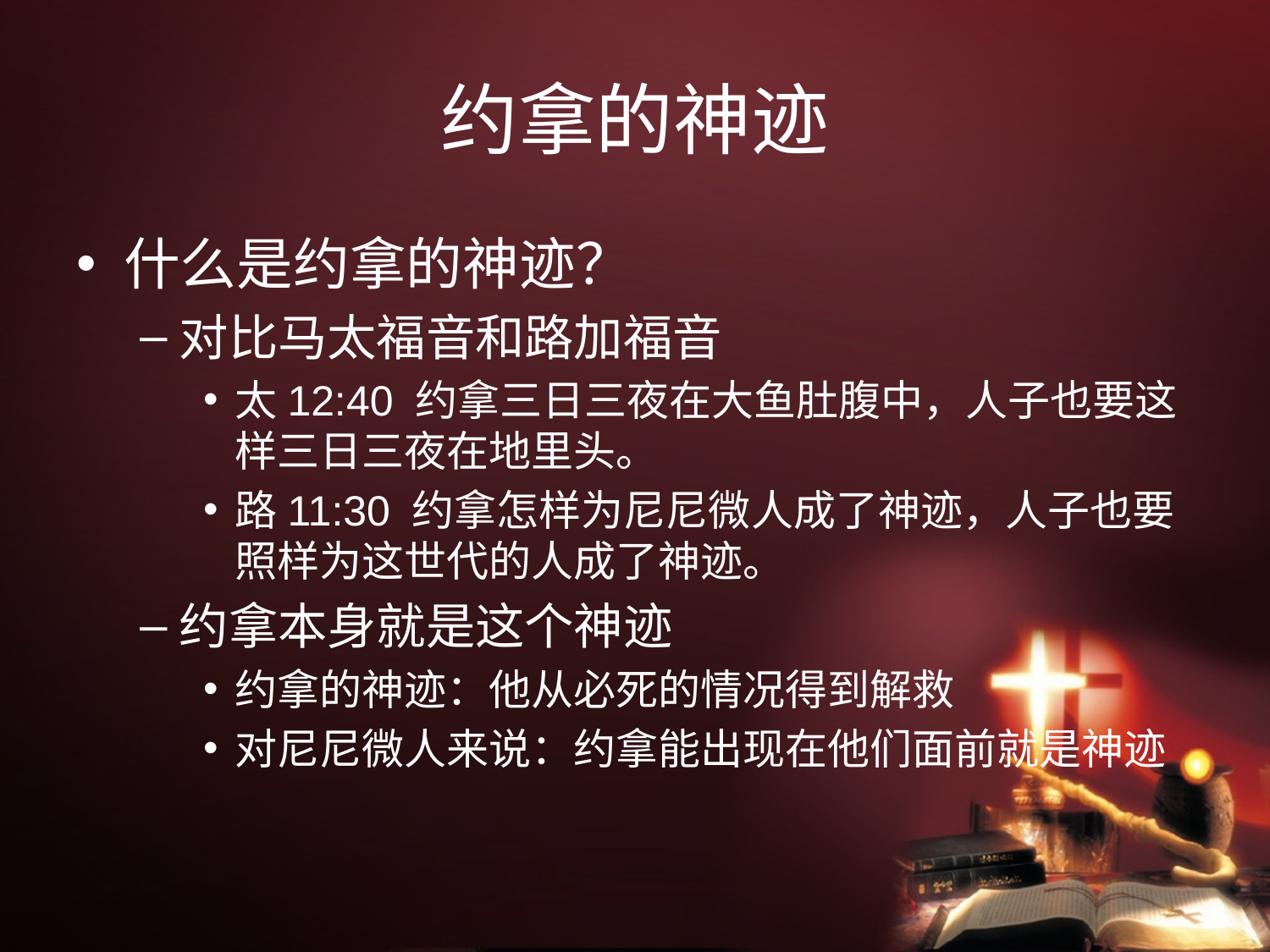

# 约拿的神迹
什么是约拿的神迹？
对比马太福音和路加福音
太12:40 约拿三日三夜在大鱼肚腹中，人子也要这样三日三夜在地里头。
路11:30 约拿怎样为尼尼微人成了神迹，人子也要照样为这世代的人成了神迹。
约拿本身就是这个神迹
约拿的神迹：他从必死的情况得到解救
对尼尼微人来说：约拿能出现在他们面前就是神迹